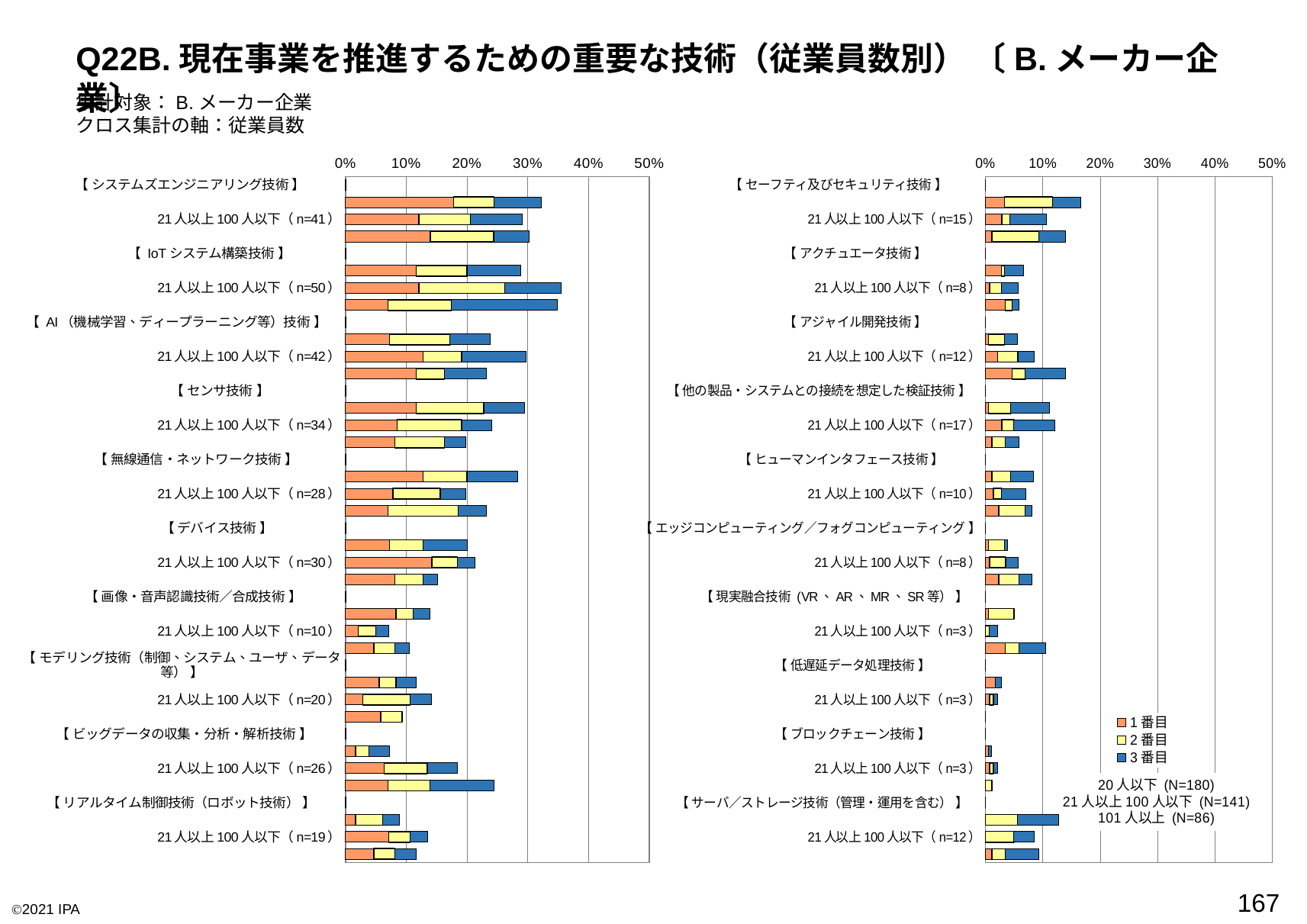

Q22B.現在事業を推進するための重要な技術（従業員数別） 〔B.メーカー企業〕
集計対象：B.メーカー企業
クロス集計の軸：従業員数

### Chart

| Category | 1番目 | 2番目 | 3番目 |
|---|---|---|---|
| 【 システムズエンジニアリング技術 】           | 0.0 | 0.0 | 0.0 |
| 20人以下（n=58） | 0.17777777777777778 | 0.06666666666666667 | 0.07777777777777778 |
| 21人以上100人以下（n=41） | 0.12056737588652482 | 0.0851063829787234 | 0.0851063829787234 |
| 101人以上（n=26） | 0.13953488372093023 | 0.10465116279069768 | 0.05813953488372093 |
| 【 IoTシステム構築技術 】               | 0.0 | 0.0 | 0.0 |
| 20人以下（n=52） | 0.11666666666666667 | 0.08333333333333333 | 0.08888888888888889 |
| 21人以上100人以下（n=50） | 0.12056737588652482 | 0.14184397163120568 | 0.09219858156028368 |
| 101人以上（n=30） | 0.06976744186046512 | 0.10465116279069768 | 0.1744186046511628 |
| 【 AI（機械学習、ディープラーニング等）技術 】     | 0.0 | 0.0 | 0.0 |
| 20人以下（n=43） | 0.07222222222222222 | 0.1 | 0.06666666666666667 |
| 21人以上100人以下（n=42） | 0.1276595744680851 | 0.06382978723404255 | 0.10638297872340426 |
| 101人以上（n=20） | 0.11627906976744186 | 0.046511627906976744 | 0.06976744186046512 |
| 【 センサ技術 】                     | 0.0 | 0.0 | 0.0 |
| 20人以下（n=53） | 0.11666666666666667 | 0.1111111111111111 | 0.06666666666666667 |
| 21人以上100人以下（n=34） | 0.0851063829787234 | 0.10638297872340426 | 0.04964539007092199 |
| 101人以上（n=17） | 0.08139534883720931 | 0.08139534883720931 | 0.03488372093023256 |
| 【 無線通信・ネットワーク技術 】             | 0.0 | 0.0 | 0.0 |
| 20人以下（n=51） | 0.12777777777777777 | 0.07222222222222222 | 0.08333333333333333 |
| 21人以上100人以下（n=28） | 0.07801418439716312 | 0.07801418439716312 | 0.0425531914893617 |
| 101人以上（n=20） | 0.06976744186046512 | 0.11627906976744186 | 0.046511627906976744 |
| 【 デバイス技術 】                    | 0.0 | 0.0 | 0.0 |
| 20人以下（n=36） | 0.07222222222222222 | 0.05555555555555555 | 0.07222222222222222 |
| 21人以上100人以下（n=30） | 0.14184397163120568 | 0.0425531914893617 | 0.028368794326241134 |
| 101人以上（n=13） | 0.08139534883720931 | 0.046511627906976744 | 0.023255813953488372 |
| 【 画像・音声認識技術／合成技術 】            | 0.0 | 0.0 | 0.0 |
| 20人以下（n=25） | 0.08333333333333333 | 0.027777777777777776 | 0.027777777777777776 |
| 21人以上100人以下（n=10） | 0.02127659574468085 | 0.028368794326241134 | 0.02127659574468085 |
| 101人以上（n=9） | 0.046511627906976744 | 0.03488372093023256 | 0.023255813953488372 |
| 【 モデリング技術（制御、システム、ユーザ、データ等） 】 | 0.0 | 0.0 | 0.0 |
| 20人以下（n=21） | 0.05555555555555555 | 0.027777777777777776 | 0.03333333333333333 |
| 21人以上100人以下（n=20） | 0.028368794326241134 | 0.07801418439716312 | 0.03546099290780142 |
| 101人以上（n=8） | 0.05813953488372093 | 0.03488372093023256 | 0.0 |
| 【 ビッグデータの収集・分析・解析技術 】         | 0.0 | 0.0 | 0.0 |
| 20人以下（n=13） | 0.016666666666666666 | 0.022222222222222223 | 0.03333333333333333 |
| 21人以上100人以下（n=26） | 0.06382978723404255 | 0.07092198581560284 | 0.04964539007092199 |
| 101人以上（n=21） | 0.06976744186046512 | 0.06976744186046512 | 0.10465116279069768 |
| 【 リアルタイム制御技術（ロボット技術） 】        | 0.0 | 0.0 | 0.0 |
| 20人以下（n=16） | 0.016666666666666666 | 0.044444444444444446 | 0.027777777777777776 |
| 21人以上100人以下（n=19） | 0.07092198581560284 | 0.03546099290780142 | 0.028368794326241134 |
| 101人以上（n=10） | 0.046511627906976744 | 0.03488372093023256 | 0.03488372093023256 |

### Chart:

| Category | 1番目 | 2番目 | 3番目 |
|---|---|---|---|
| 【 セーフティ及びセキュリティ技術 】           | 0.0 | 0.0 | 0.0 |
| 20人以下（n=30） | 0.03333333333333333 | 0.08333333333333333 | 0.05 |
| 21人以上100人以下（n=15） | 0.028368794326241134 | 0.014184397163120567 | 0.06382978723404255 |
| 101人以上（n=12） | 0.011627906976744186 | 0.08139534883720931 | 0.046511627906976744 |
| 【 アクチュエータ技術 】                 | 0.0 | 0.0 | 0.0 |
| 20人以下（n=12） | 0.027777777777777776 | 0.005555555555555556 | 0.03333333333333333 |
| 21人以上100人以下（n=8） | 0.0070921985815602835 | 0.02127659574468085 | 0.028368794326241134 |
| 101人以上（n=5） | 0.03488372093023256 | 0.011627906976744186 | 0.011627906976744186 |
| 【 アジャイル開発技術 】                 | 0.0 | 0.0 | 0.0 |
| 20人以下（n=10） | 0.005555555555555556 | 0.027777777777777776 | 0.022222222222222223 |
| 21人以上100人以下（n=12） | 0.02127659574468085 | 0.03546099290780142 | 0.028368794326241134 |
| 101人以上（n=12） | 0.046511627906976744 | 0.023255813953488372 | 0.06976744186046512 |
| 【 他の製品・システムとの接続を想定した検証技術 】    | 0.0 | 0.0 | 0.0 |
| 20人以下（n=20） | 0.005555555555555556 | 0.03888888888888889 | 0.06666666666666667 |
| 21人以上100人以下（n=17） | 0.028368794326241134 | 0.02127659574468085 | 0.07092198581560284 |
| 101人以上（n=5） | 0.011627906976744186 | 0.023255813953488372 | 0.023255813953488372 |
| 【 ヒューマンインタフェース技術 】            | 0.0 | 0.0 | 0.0 |
| 20人以下（n=15） | 0.011111111111111112 | 0.03333333333333333 | 0.03888888888888889 |
| 21人以上100人以下（n=10） | 0.014184397163120567 | 0.014184397163120567 | 0.0425531914893617 |
| 101人以上（n=7） | 0.023255813953488372 | 0.046511627906976744 | 0.011627906976744186 |
| 【 エッジコンピューティング／フォグコンピューティング 】 | 0.0 | 0.0 | 0.0 |
| 20人以下（n=7） | 0.005555555555555556 | 0.027777777777777776 | 0.005555555555555556 |
| 21人以上100人以下（n=8） | 0.0070921985815602835 | 0.028368794326241134 | 0.02127659574468085 |
| 101人以上（n=7） | 0.023255813953488372 | 0.03488372093023256 | 0.023255813953488372 |
| 【 現実融合技術 (VR、AR、MR、SR等） 】     | 0.0 | 0.0 | 0.0 |
| 20人以下（n=9） | 0.005555555555555556 | 0.044444444444444446 | 0.0 |
| 21人以上100人以下（n=3） | 0.0 | 0.0070921985815602835 | 0.014184397163120567 |
| 101人以上（n=9） | 0.03488372093023256 | 0.023255813953488372 | 0.046511627906976744 |
| 【 低遅延データ処理技術 】                | 0.0 | 0.0 | 0.0 |
| 20人以下（n=5） | 0.016666666666666666 | 0.0 | 0.011111111111111112 |
| 21人以上100人以下（n=3） | 0.0070921985815602835 | 0.0070921985815602835 | 0.0070921985815602835 |
| 101人以上（n=0） | 0.0 | 0.0 | 0.0 |
| 【 ブロックチェーン技術 】                | 0.0 | 0.0 | 0.0 |
| 20人以下（n=2） | 0.005555555555555556 | 0.0 | 0.005555555555555556 |
| 21人以上100人以下（n=3） | 0.0070921985815602835 | 0.0070921985815602835 | 0.0070921985815602835 |
| 101人以上（n=1） | 0.0 | 0.011627906976744186 | 0.0 |
| 【 サーバ／ストレージ技術（管理・運用を含む） 】     | 0.0 | 0.0 | 0.0 |
| 20人以下（n=23） | 0.0 | 0.05555555555555555 | 0.07222222222222222 |
| 21人以上100人以下（n=12） | 0.0 | 0.04964539007092199 | 0.03546099290780142 |
| 101人以上（n=8） | 0.011627906976744186 | 0.023255813953488372 | 0.05813953488372093 |